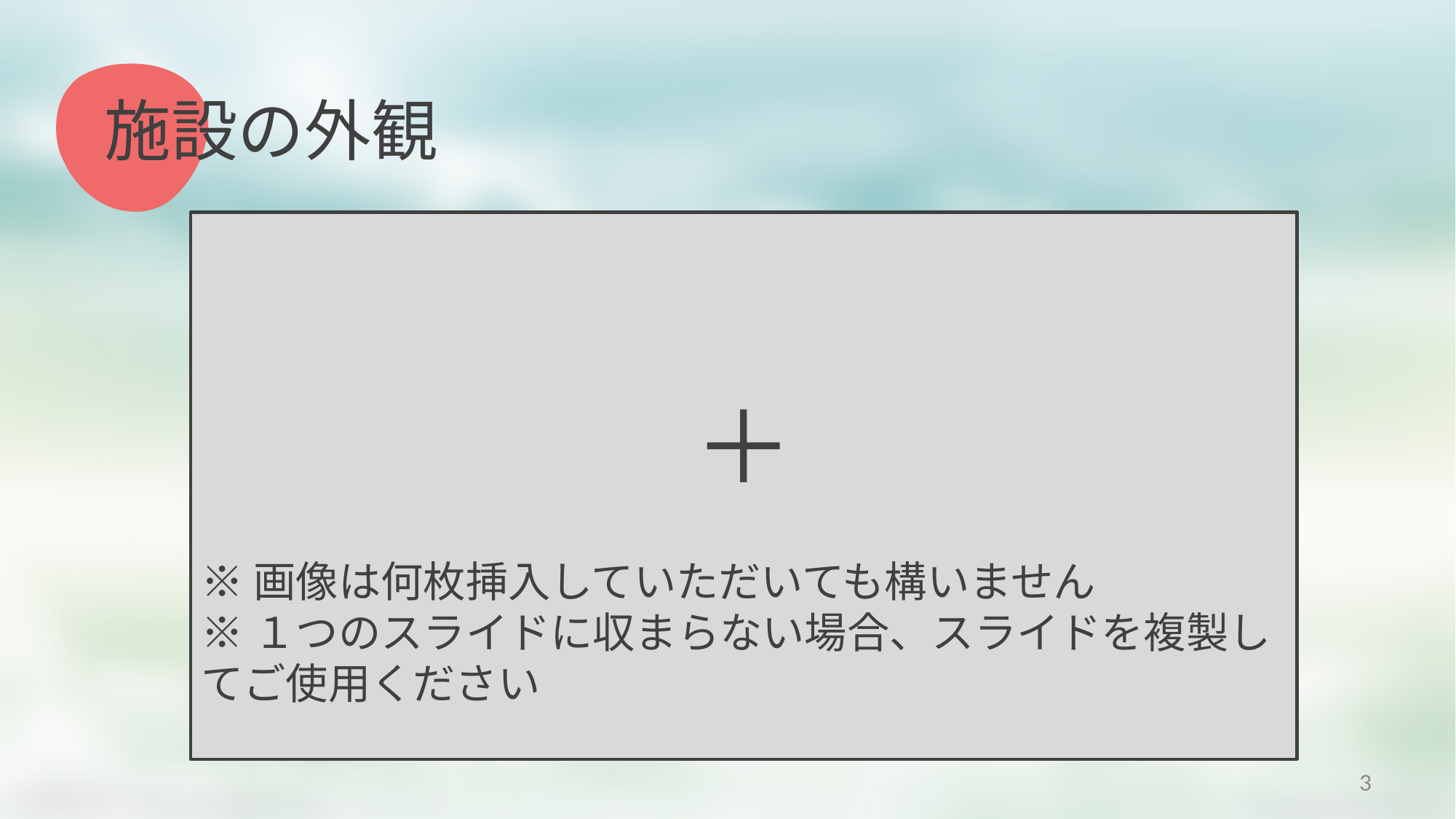

施設の外観

＋

※画像は何枚挿入していただいても構いません
※１つのスライドに収まらない場合、スライドを複製してご使用ください
3